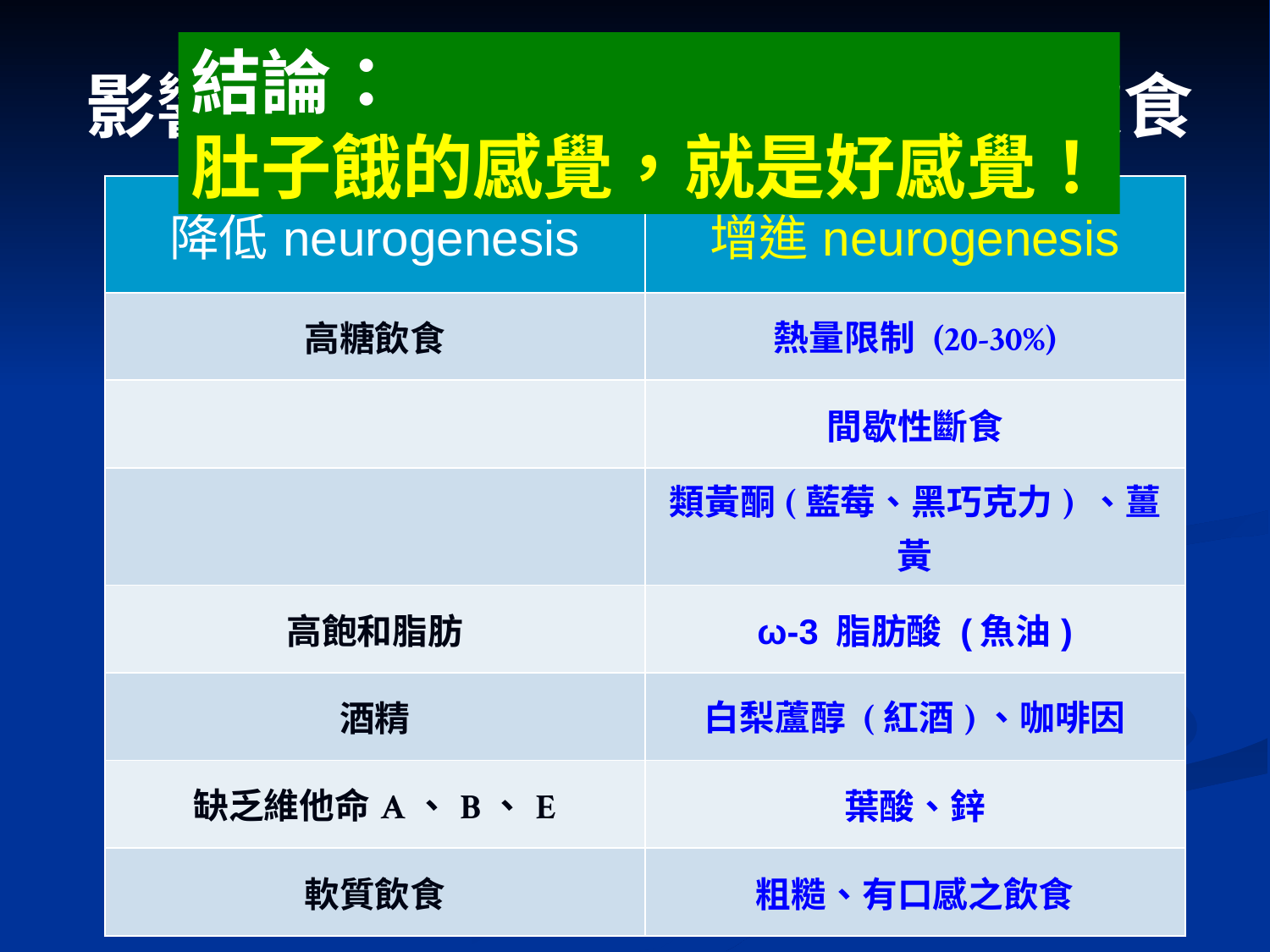

影響神經再生(neurogenesis)的飲食
結論：
肚子餓的感覺，就是好感覺！
| 降低neurogenesis | 增進neurogenesis |
| --- | --- |
| 高糖飲食 | 熱量限制 (20-30%) |
|  | 間歇性斷食 |
|  | 類黃酮(藍莓、黑巧克力) 、薑黃 |
| 高飽和脂肪 | ω-3 脂肪酸 (魚油) |
| 酒精 | 白梨蘆醇 (紅酒)、咖啡因 |
| 缺乏維他命A、B、E | 葉酸、鋅 |
| 軟質飲食 | 粗糙、有口感之飲食 |